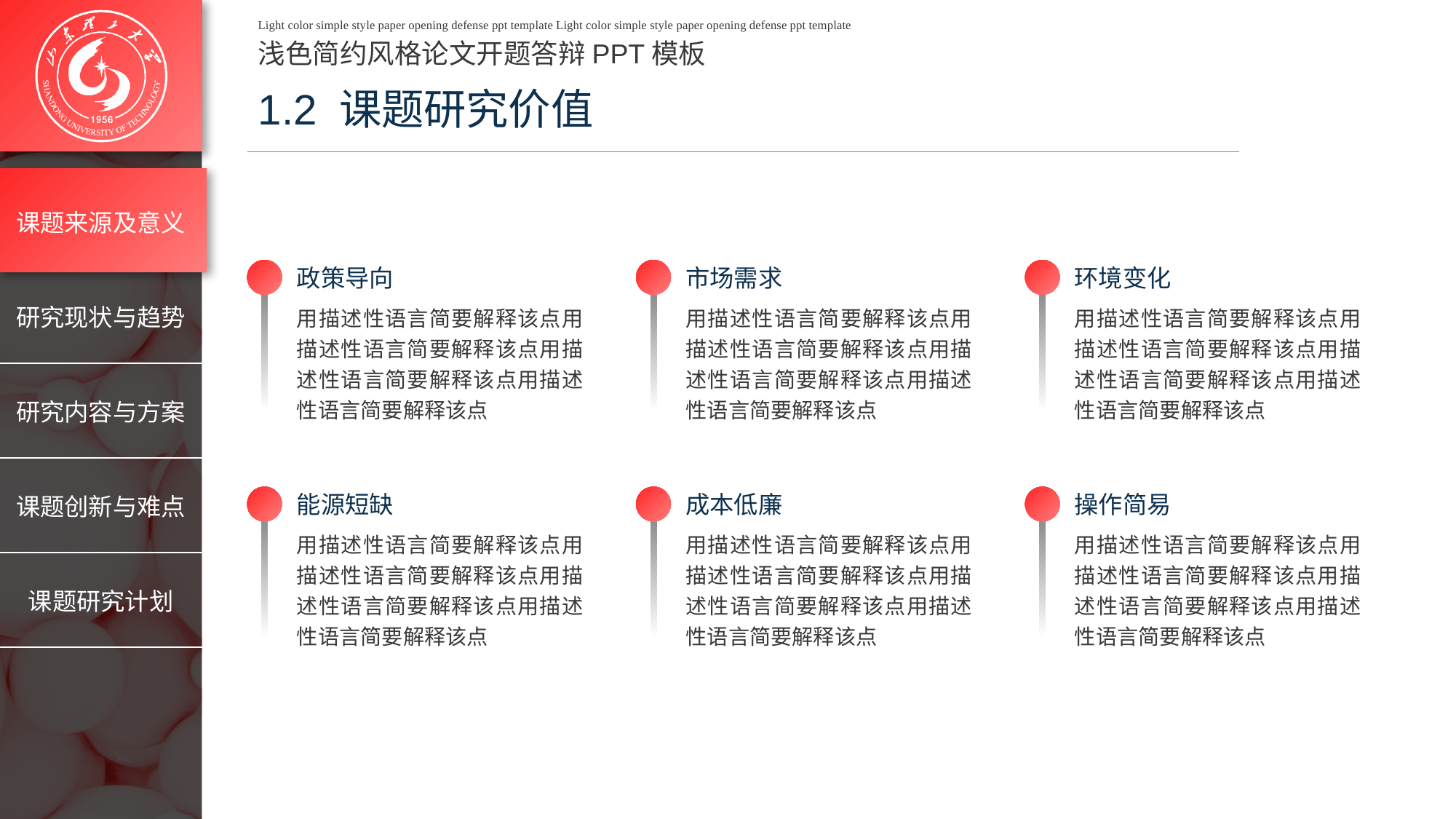

Light color simple style paper opening defense ppt template Light color simple style paper opening defense ppt template
浅色简约风格论文开题答辩PPT模板
1.2 课题研究价值
政策导向
市场需求
环境变化

用描述性语言简要解释该点用描述性语言简要解释该点用描述性语言简要解释该点用描述性语言简要解释该点
用描述性语言简要解释该点用描述性语言简要解释该点用描述性语言简要解释该点用描述性语言简要解释该点
用描述性语言简要解释该点用描述性语言简要解释该点用描述性语言简要解释该点用描述性语言简要解释该点
能源短缺
成本低廉
操作简易

用描述性语言简要解释该点用描述性语言简要解释该点用描述性语言简要解释该点用描述性语言简要解释该点
用描述性语言简要解释该点用描述性语言简要解释该点用描述性语言简要解释该点用描述性语言简要解释该点
用描述性语言简要解释该点用描述性语言简要解释该点用描述性语言简要解释该点用描述性语言简要解释该点